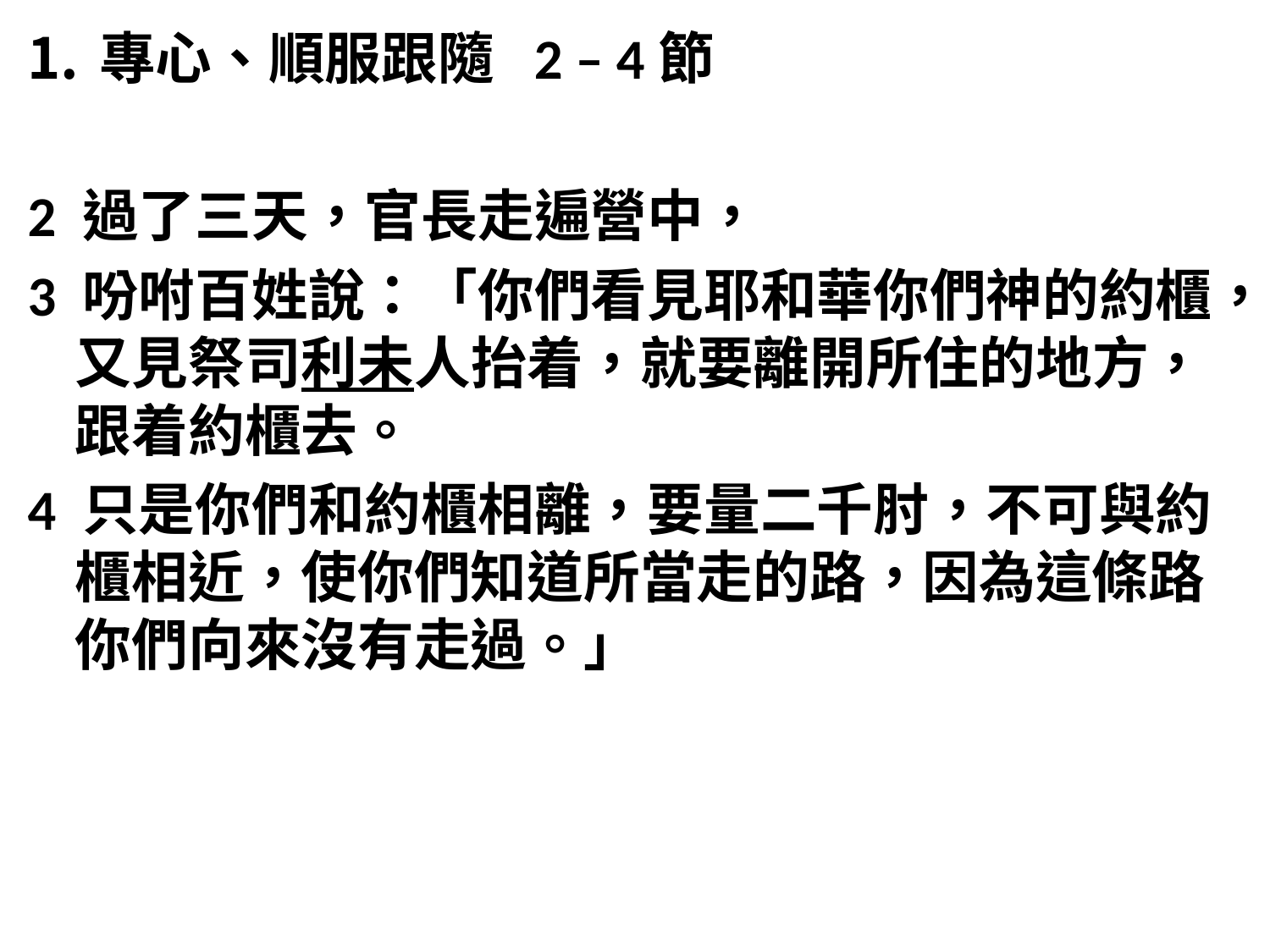

專心、順服跟隨  2 – 4節

2 過了三天，官長走遍營中，
3 吩咐百姓說：「你們看見耶和華你們神的約櫃，又見祭司利未人抬着，就要離開所住的地方，跟着約櫃去。
4 只是你們和約櫃相離，要量二千肘，不可與約櫃相近，使你們知道所當走的路，因為這條路你們向來沒有走過。」